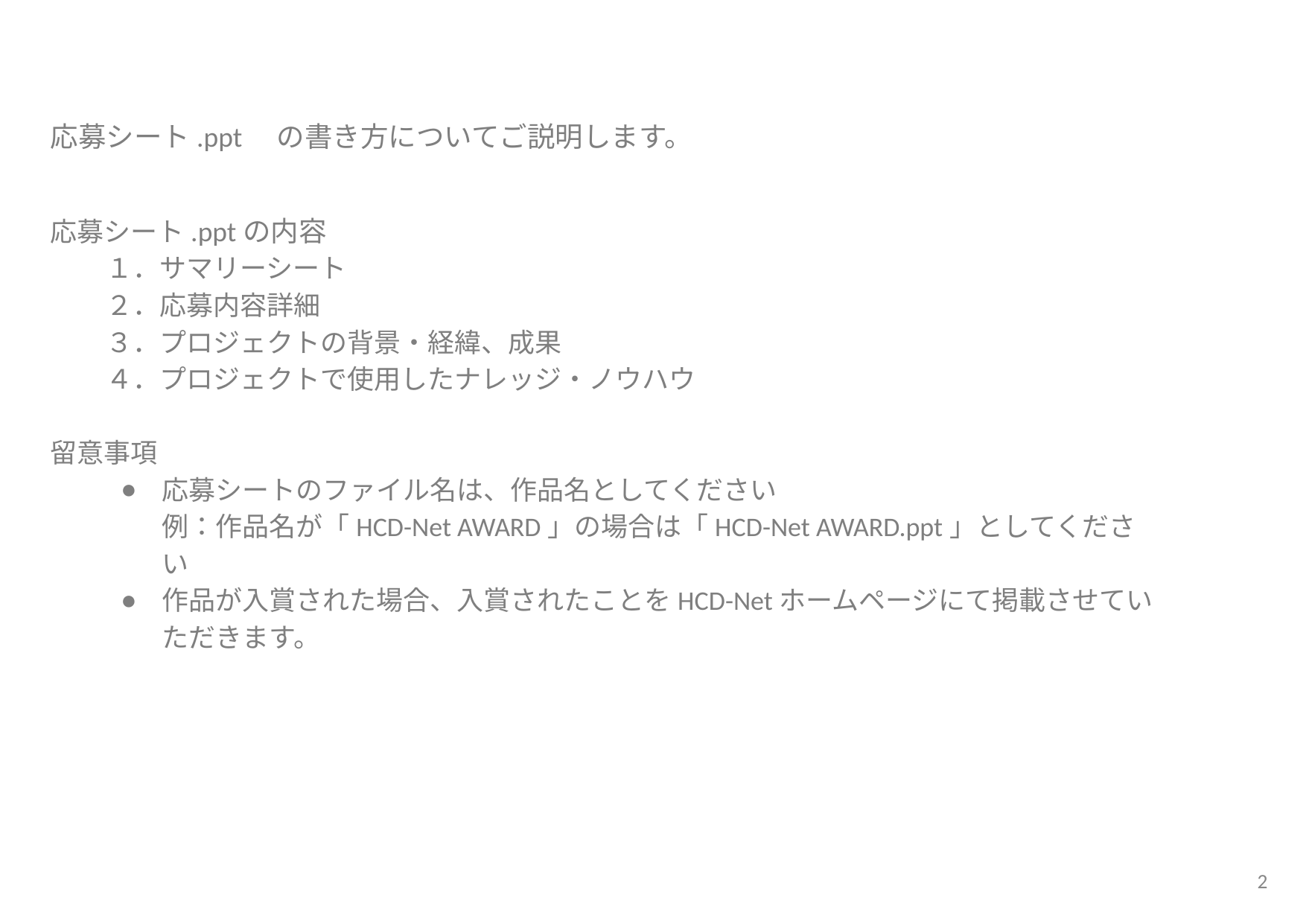

応募シート.ppt　の書き方についてご説明します。

応募シート.pptの内容
１．サマリーシート
２．応募内容詳細
３．プロジェクトの背景・経緯、成果
４．プロジェクトで使用したナレッジ・ノウハウ

留意事項
応募シートのファイル名は、作品名としてください
例：作品名が「HCD-Net AWARD」の場合は「HCD-Net AWARD.ppt」としてください
作品が入賞された場合、入賞されたことをHCD-Netホームページにて掲載させていただきます。

2